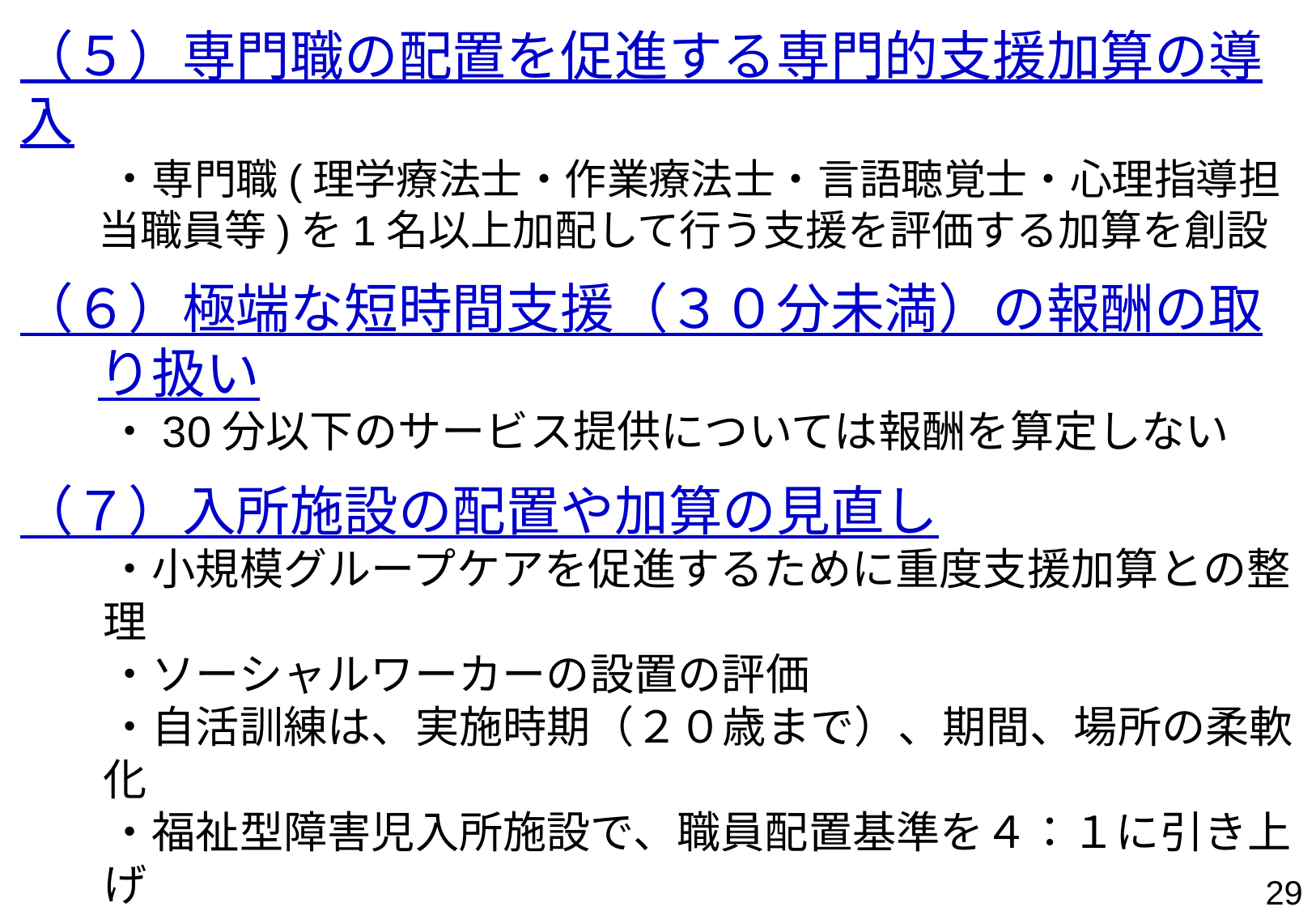

（５）専門職の配置を促進する専門的支援加算の導入
　　・専門職(理学療法士・作業療法士・言語聴覚士・心理指導担当職員等)を1名以上加配して行う支援を評価する加算を創設
（６）極端な短時間支援（３０分未満）の報酬の取り扱い
　　・30分以下のサービス提供については報酬を算定しない
（７）入所施設の配置や加算の見直し
　　・小規模グループケアを促進するために重度支援加算との整理
　　・ソーシャルワーカーの設置の評価
　　・自活訓練は、実施時期（２０歳まで）、期間、場所の柔軟化
　　・福祉型障害児入所施設で、職員配置基準を４：１に引き上げ
　　・愛着形成の支援を行う場合、全ての５歳未満を対象にした加算に
　　・小規模グループケアの推進
　　　　福祉型入所施設では、施設外のサテライト型でも可能とする
　　　　医療型入所施設では、条件を満たせば設備要件を緩和する
　　・医療型では、重度重複の基準緩和、強度行動障害加算を新設
（４）特別なケアニーズの高い児童への支援の評価
　　・児発と放デイに「個別サポート加算Ⅰ」を導入
　　　　⇒ 児発にも区分を導入、事業所ではなく個別で評価
　　・要保護・要支援児童を受け入れ、関係機関と連携して支援した場合に「個別サポート加算Ⅱ」を算定

29